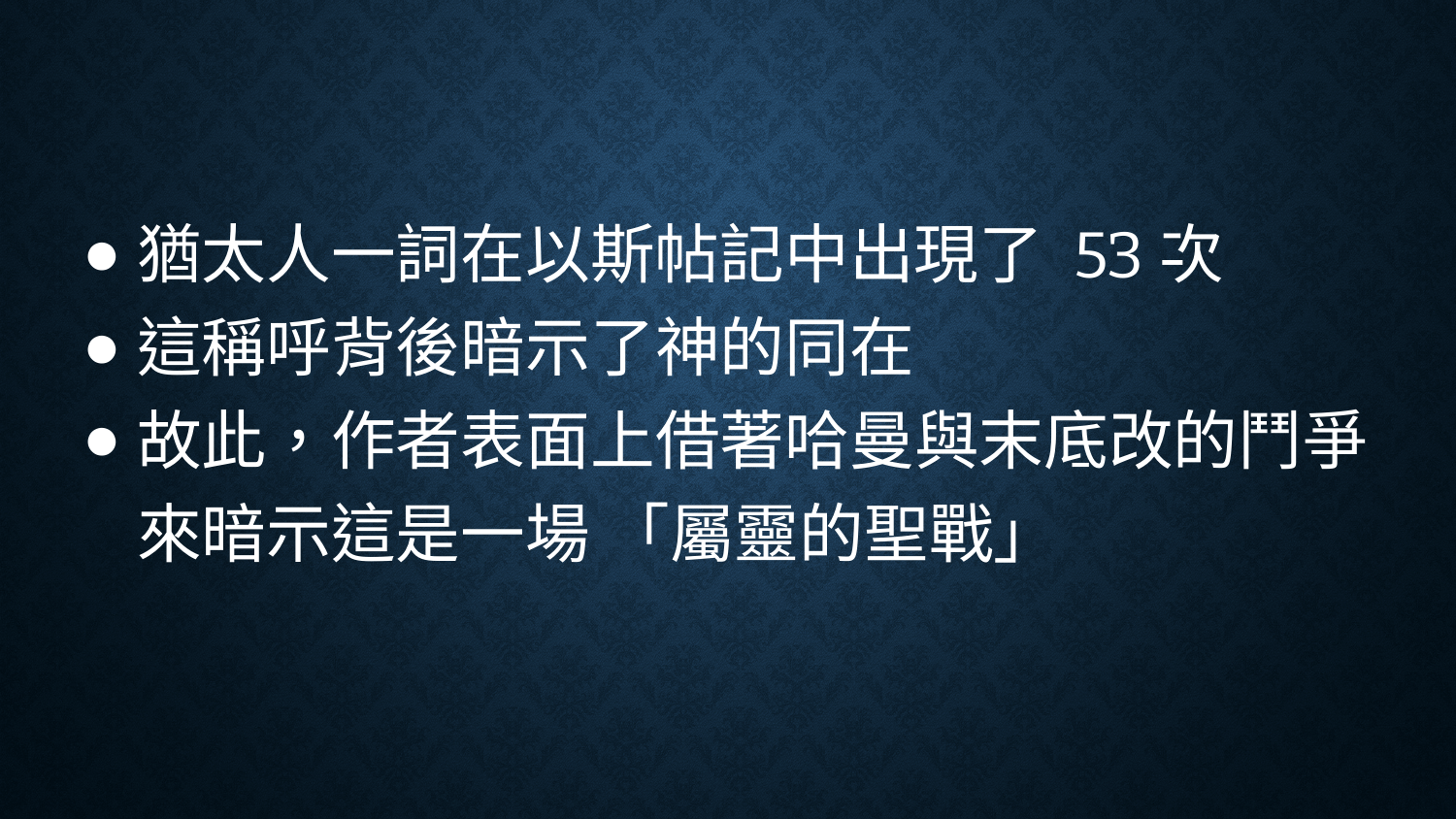

#
猶太人一詞在以斯帖記中出現了 53次
這稱呼背後暗示了神的同在
故此，作者表面上借著哈曼與末底改的鬥爭來暗示這是一場 「屬靈的聖戰」